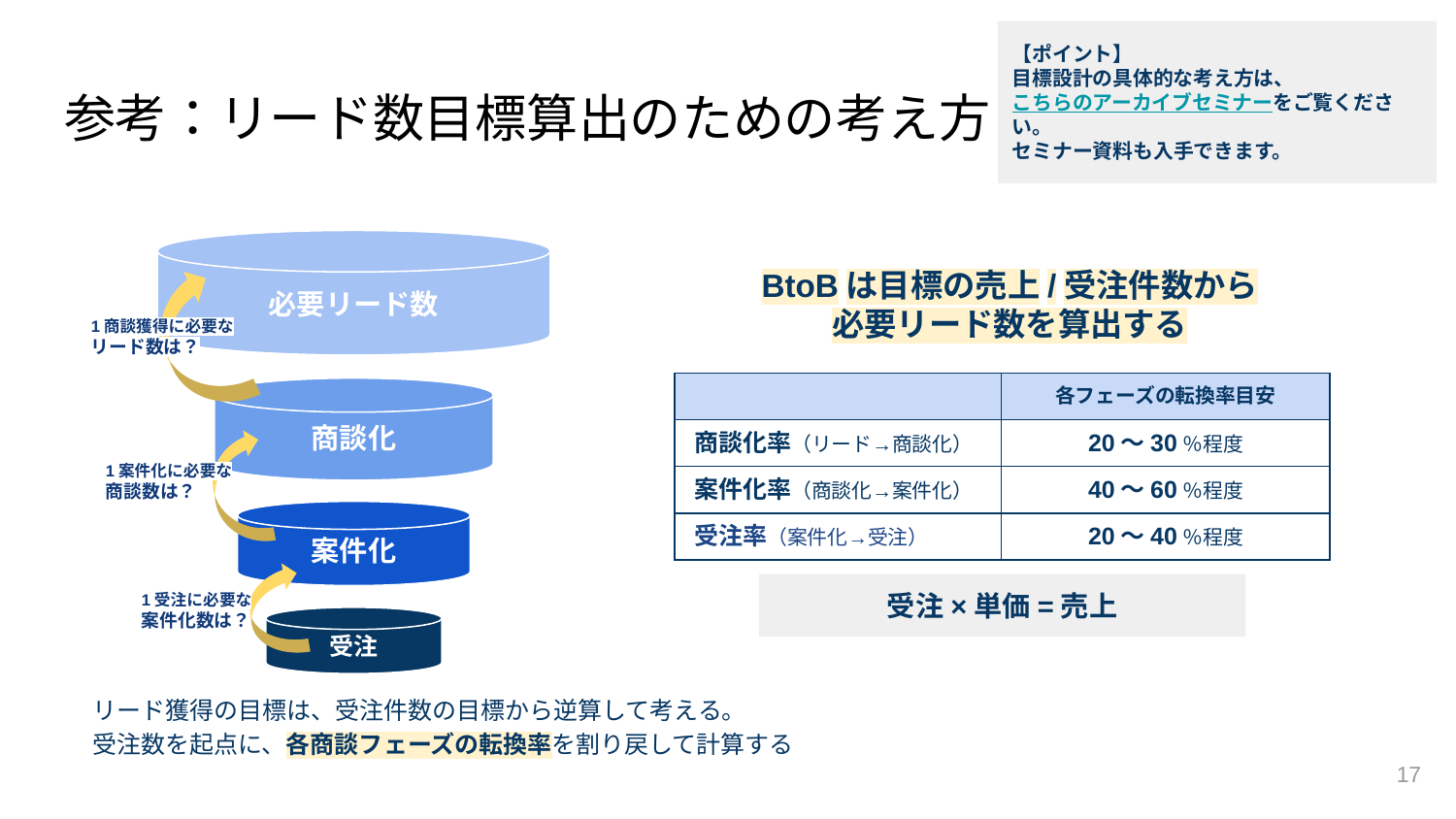

【ポイント】
目標設計の具体的な考え方は、こちらのアーカイブセミナーをご覧ください。
セミナー資料も入手できます。
# 参考：リード数目標算出のための考え方
必要リード数
BtoBは目標の売上/受注件数から
必要リード数を算出する
1商談獲得に必要な
リード数は？

|  | 各フェーズの転換率目安 |
| --- | --- |
| 商談化率（リード→商談化） | 20〜30％程度 |
| 案件化率（商談化→案件化） | 40〜60％程度 |
| 受注率（案件化→受注） | 20～40％程度 |
商談化
1案件化に必要な
商談数は？

案件化
受注×単価=売上
1受注に必要な
案件化数は？

受注
リード獲得の目標は、受注件数の目標から逆算して考える。
受注数を起点に、各商談フェーズの転換率を割り戻して計算する
17